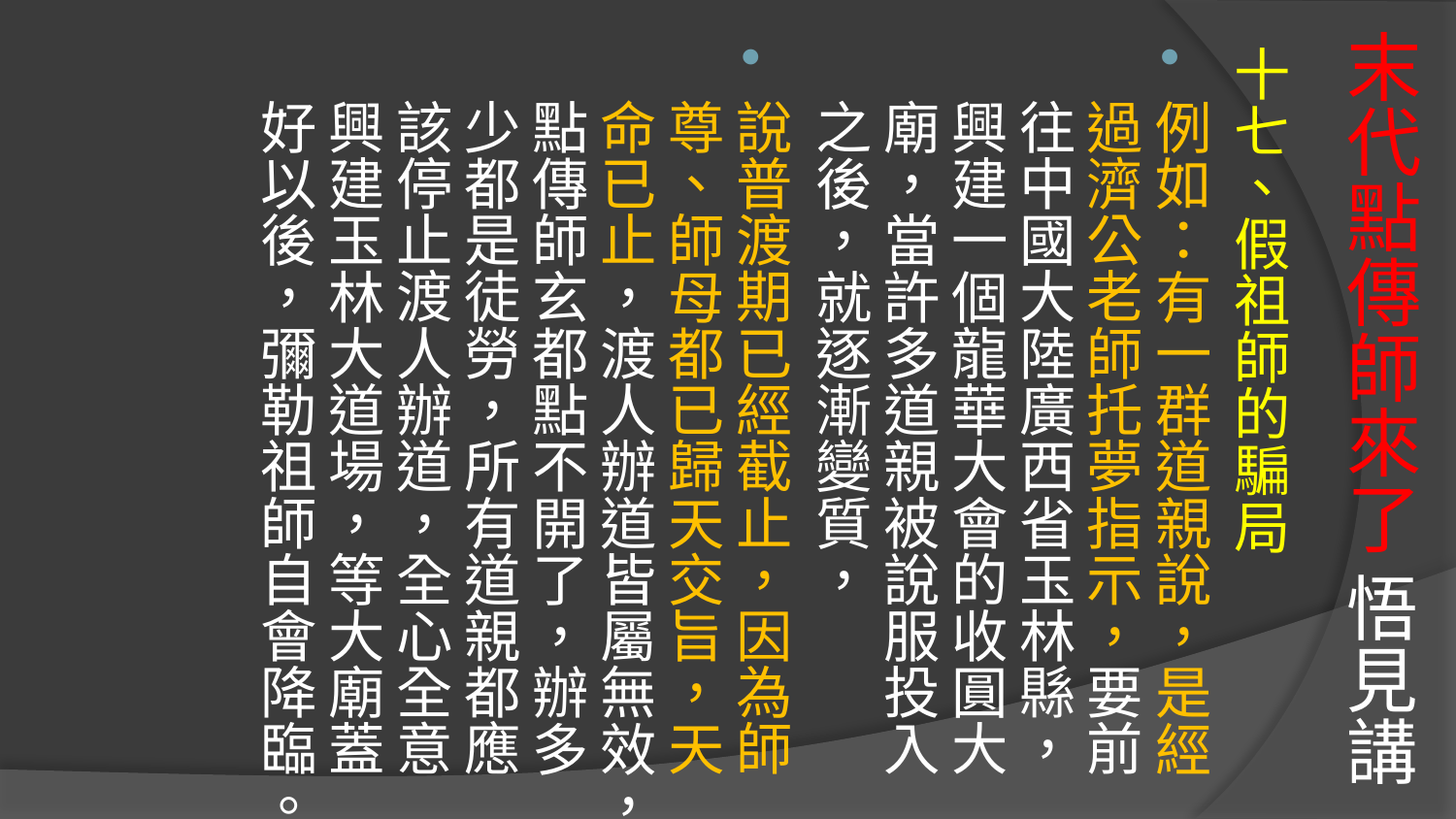

# 末代點傳師來了 悟見講
十七、假祖師的騙局
例如：有一群道親說，是經過濟公老師托夢指示，要前往中國大陸廣西省玉林縣，興建一個龍華大會的收圓大廟，當許多道親被說服投入之後，就逐漸變質，
說普渡期已經截止，因為師尊、師母都已歸天交旨，天命已止，渡人辦道皆屬無效，點傳師玄都點不開了，辦多少都是徒勞，所有道親都應該停止渡人辦道，全心全意興建玉林大道場，等大廟蓋好以後，彌勒祖師自會降臨。